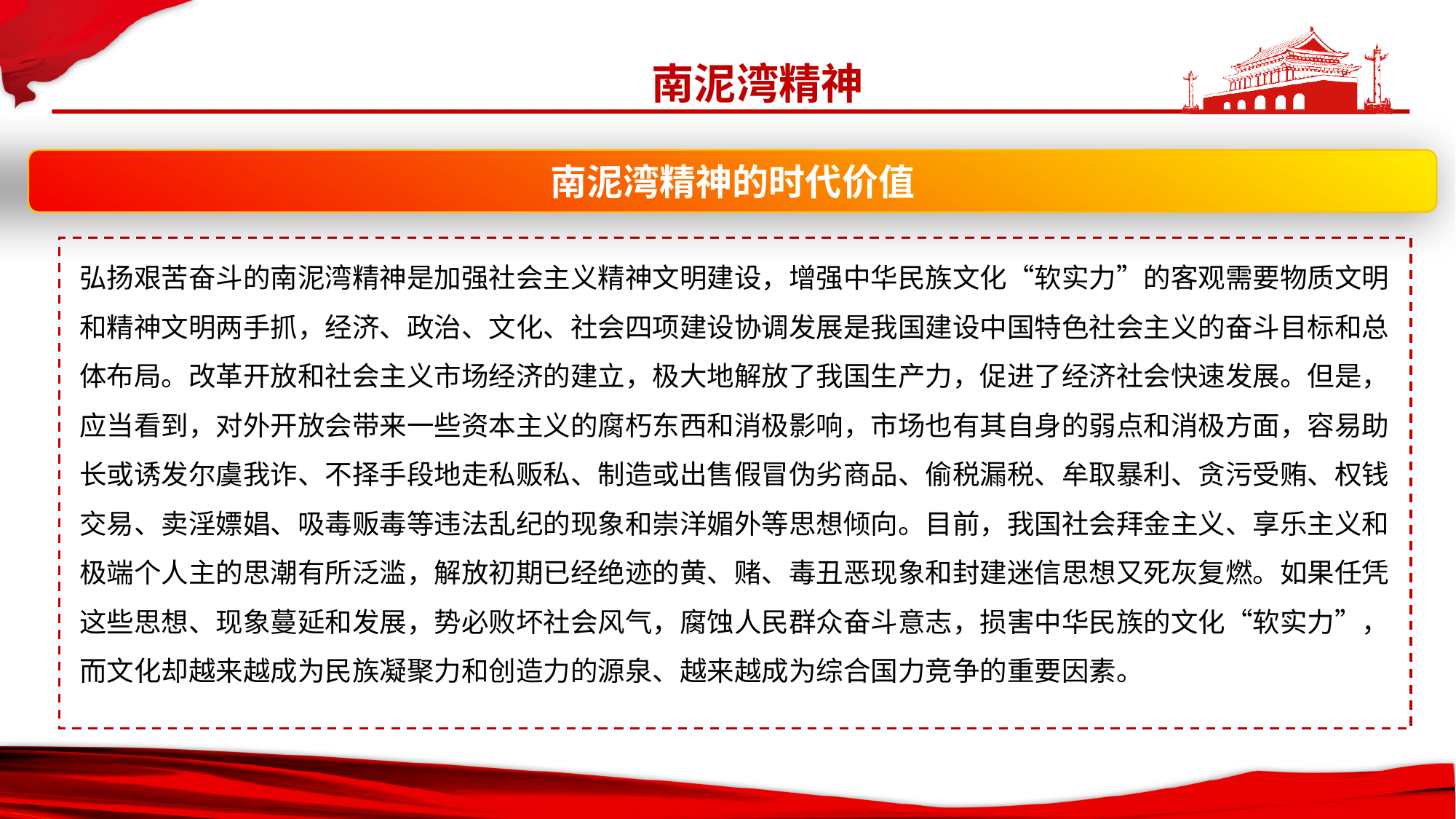

南泥湾精神
南泥湾精神的时代价值

弘扬艰苦奋斗的南泥湾精神是加强社会主义精神文明建设，增强中华民族文化“软实力”的客观需要物质文明和精神文明两手抓，经济、政治、文化、社会四项建设协调发展是我国建设中国特色社会主义的奋斗目标和总体布局。改革开放和社会主义市场经济的建立，极大地解放了我国生产力，促进了经济社会快速发展。但是，应当看到，对外开放会带来一些资本主义的腐朽东西和消极影响，市场也有其自身的弱点和消极方面，容易助长或诱发尔虞我诈、不择手段地走私贩私、制造或出售假冒伪劣商品、偷税漏税、牟取暴利、贪污受贿、权钱交易、卖淫嫖娼、吸毒贩毒等违法乱纪的现象和崇洋媚外等思想倾向。目前，我国社会拜金主义、享乐主义和极端个人主的思潮有所泛滥，解放初期已经绝迹的黄、赌、毒丑恶现象和封建迷信思想又死灰复燃。如果任凭这些思想、现象蔓延和发展，势必败坏社会风气，腐蚀人民群众奋斗意志，损害中华民族的文化“软实力”，而文化却越来越成为民族凝聚力和创造力的源泉、越来越成为综合国力竞争的重要因素。